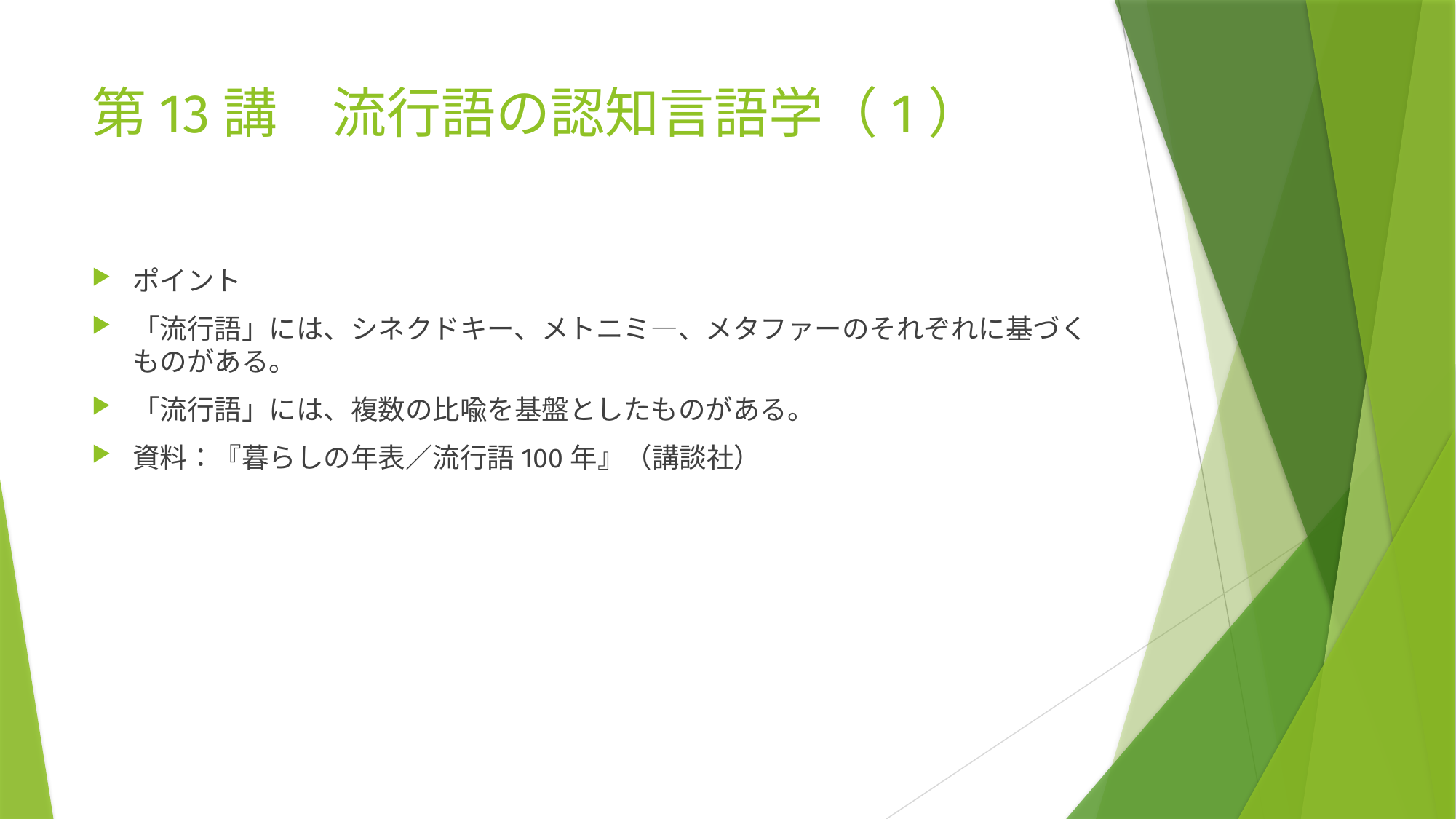

# 第13講　流行語の認知言語学（1）
ポイント
「流行語」には、シネクドキー、メトニミ―、メタファーのそれぞれに基づくものがある。
「流行語」には、複数の比喩を基盤としたものがある。
資料：『暮らしの年表／流行語100年』（講談社）